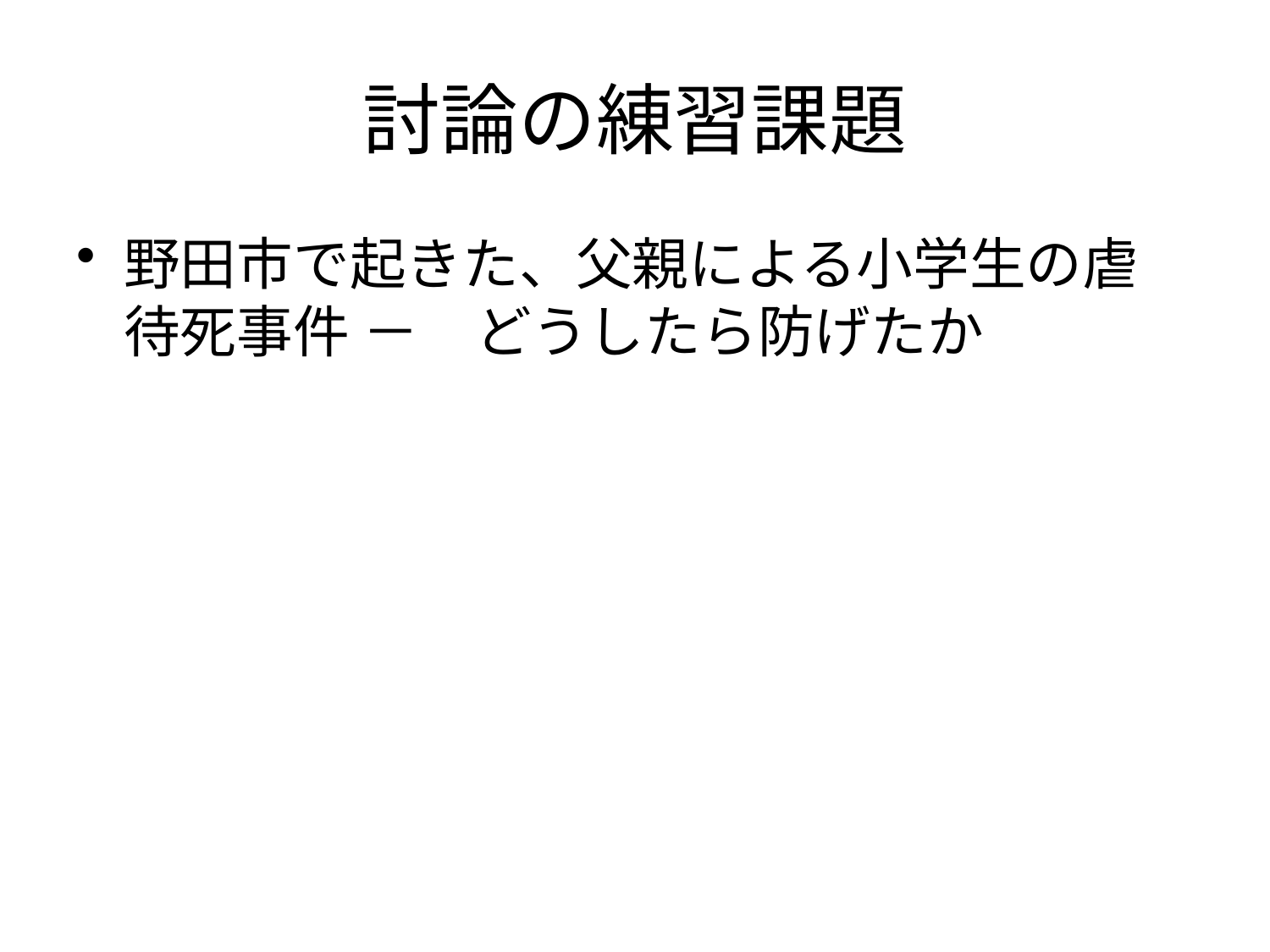

# 討論の練習課題
野田市で起きた、父親による小学生の虐待死事件 －　どうしたら防げたか